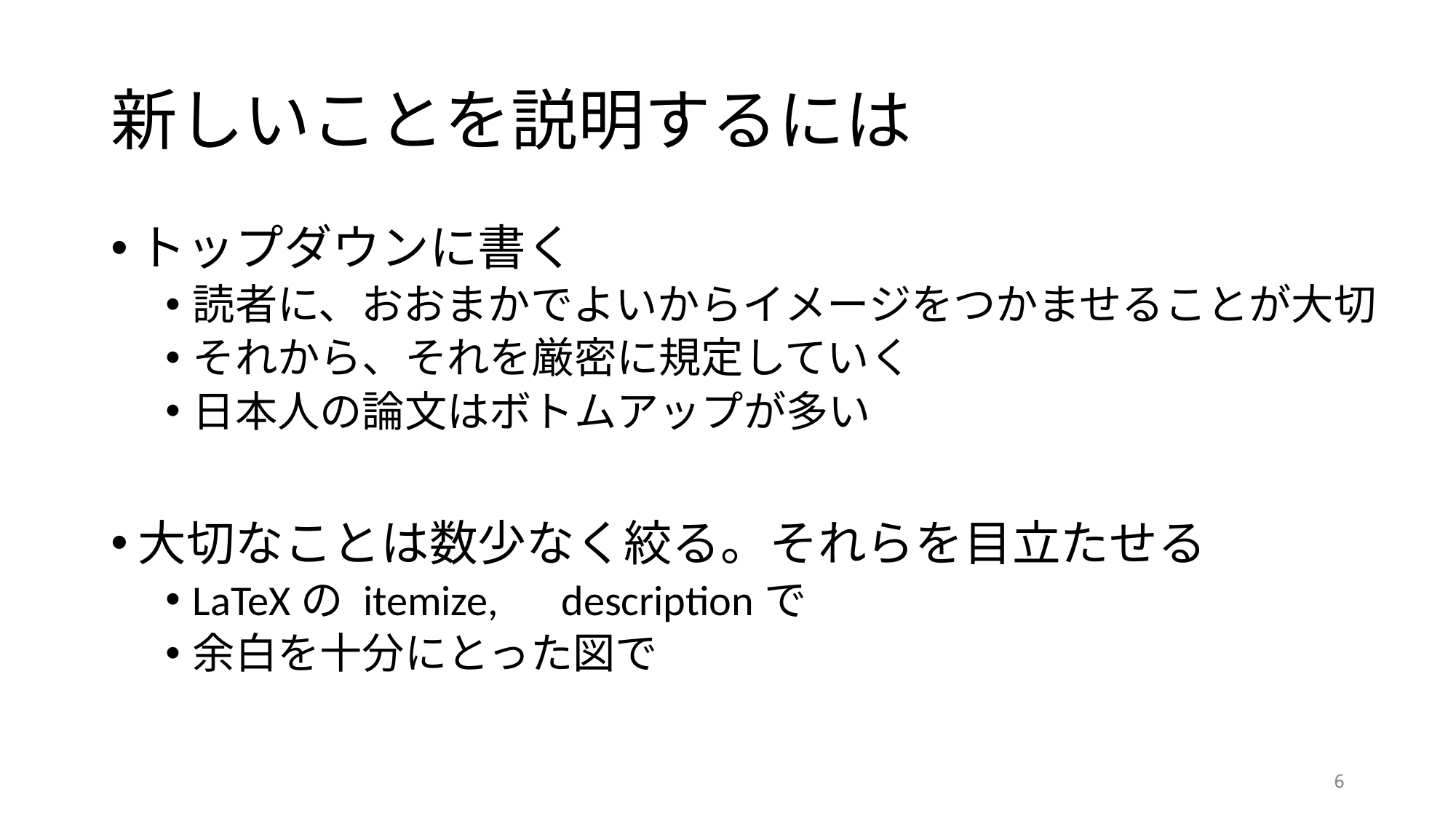

# 新しいことを説明するには
トップダウンに書く
読者に、おおまかでよいからイメージをつかませることが大切
それから、それを厳密に規定していく
日本人の論文はボトムアップが多い

大切なことは数少なく絞る。それらを目立たせる
LaTeXの itemize,　descriptionで
余白を十分にとった図で
6